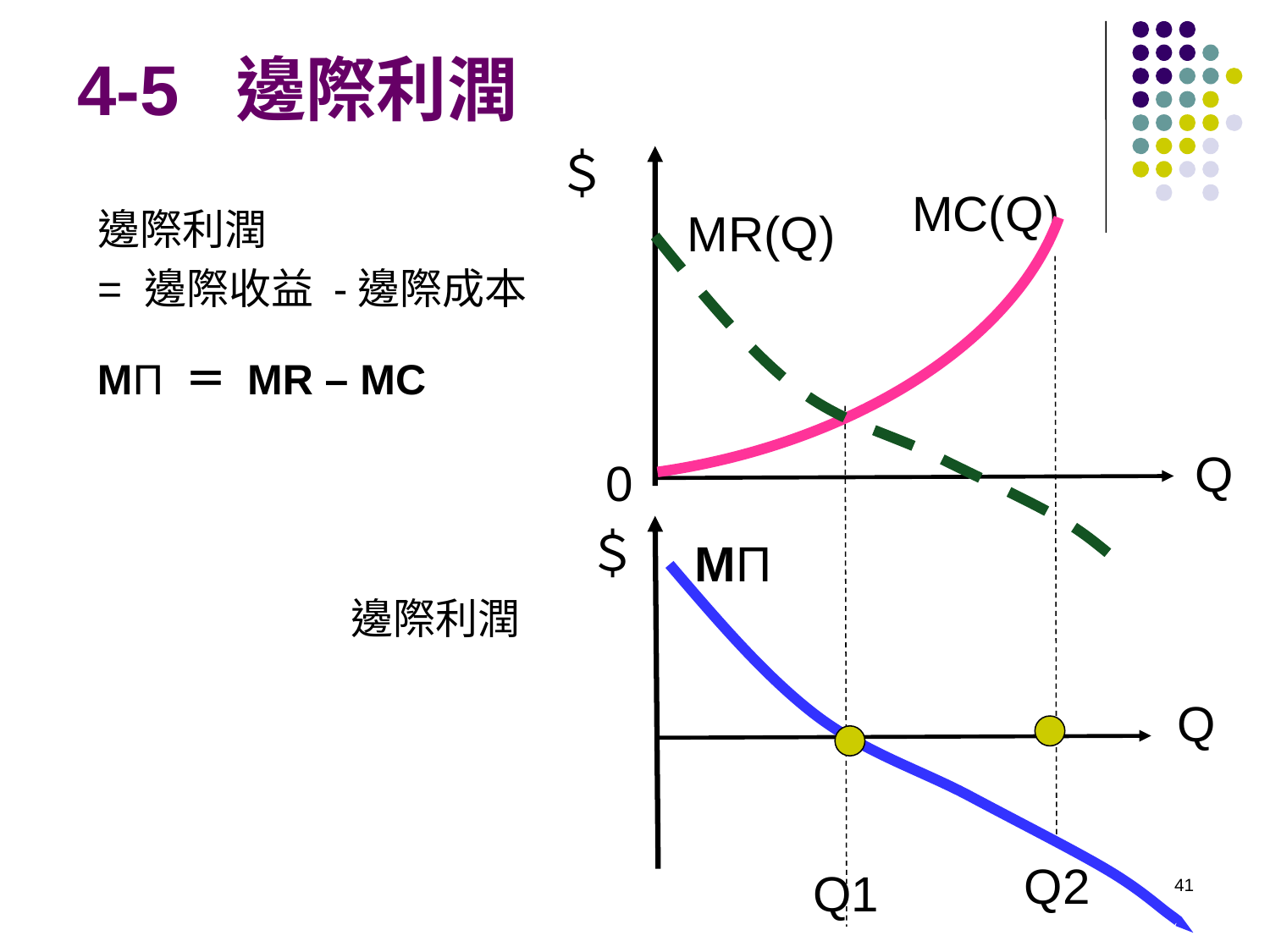

# 4-5  邊際利潤
＄

MC(Q)
邊際利潤
= 邊際收益 -邊際成本
MR(Q)

MΠ ＝ MR – MC

Q
0

＄

MΠ
邊際利潤

Q

Q2
Q1
41